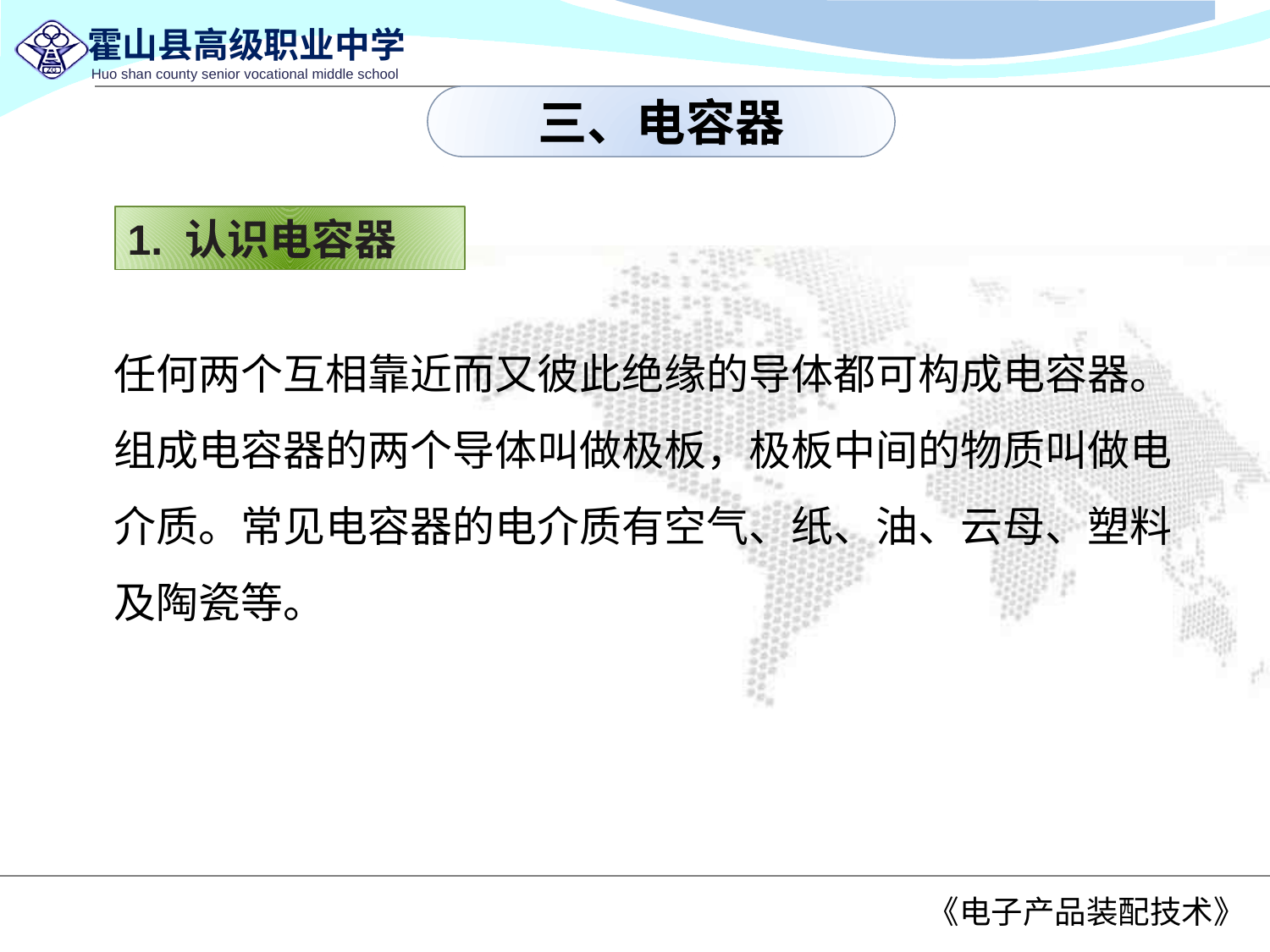

三、电容器
1. 认识电容器
任何两个互相靠近而又彼此绝缘的导体都可构成电容器。组成电容器的两个导体叫做极板，极板中间的物质叫做电介质。常见电容器的电介质有空气、纸、油、云母、塑料及陶瓷等。